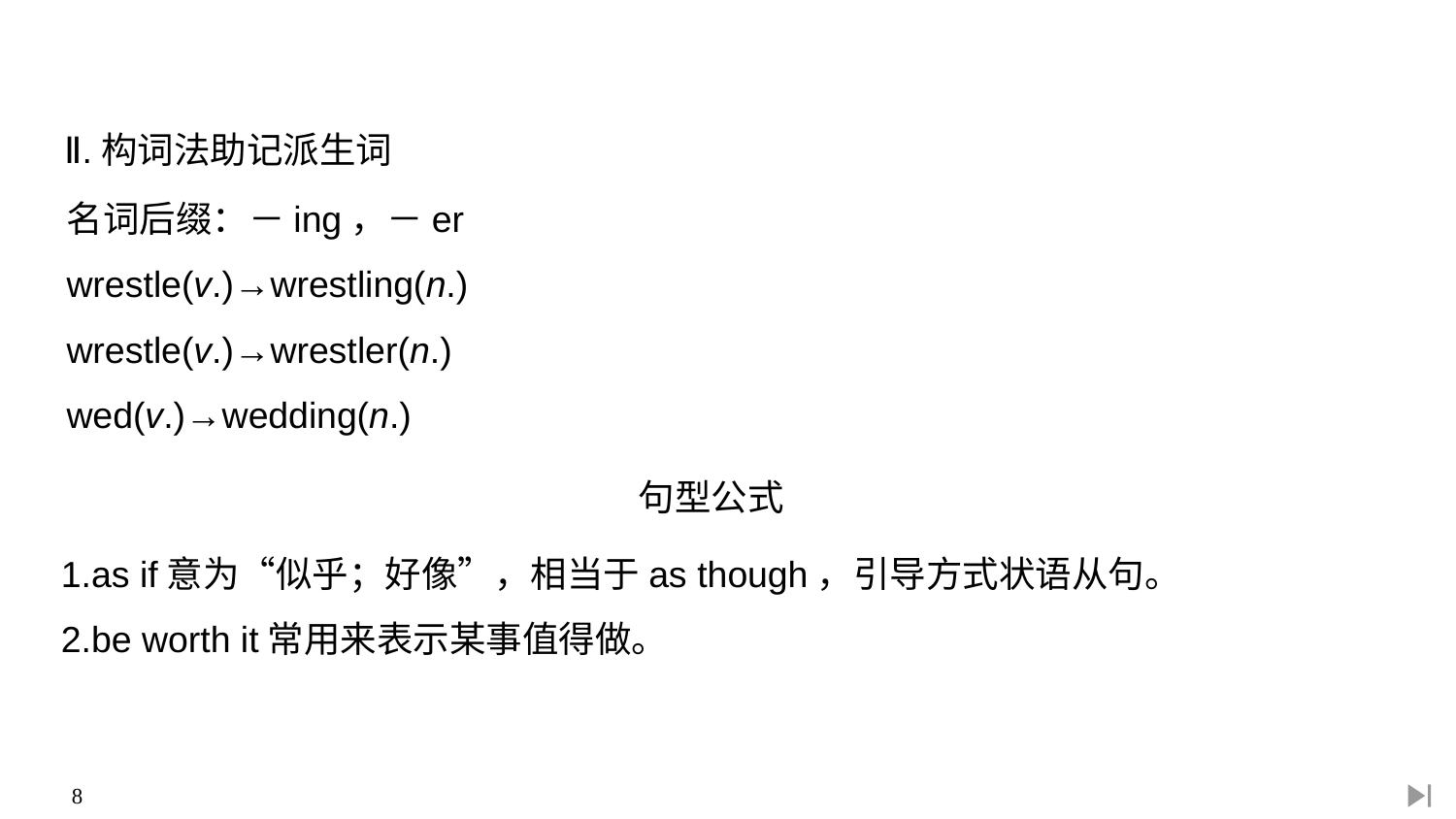

Ⅱ.构词法助记派生词
名词后缀：－ing，－er
wrestle(v.)→wrestling(n.)
wrestle(v.)→wrestler(n.)
wed(v.)→wedding(n.)
句型公式
1.as if意为“似乎；好像”，相当于as though，引导方式状语从句。
2.be worth it常用来表示某事值得做。